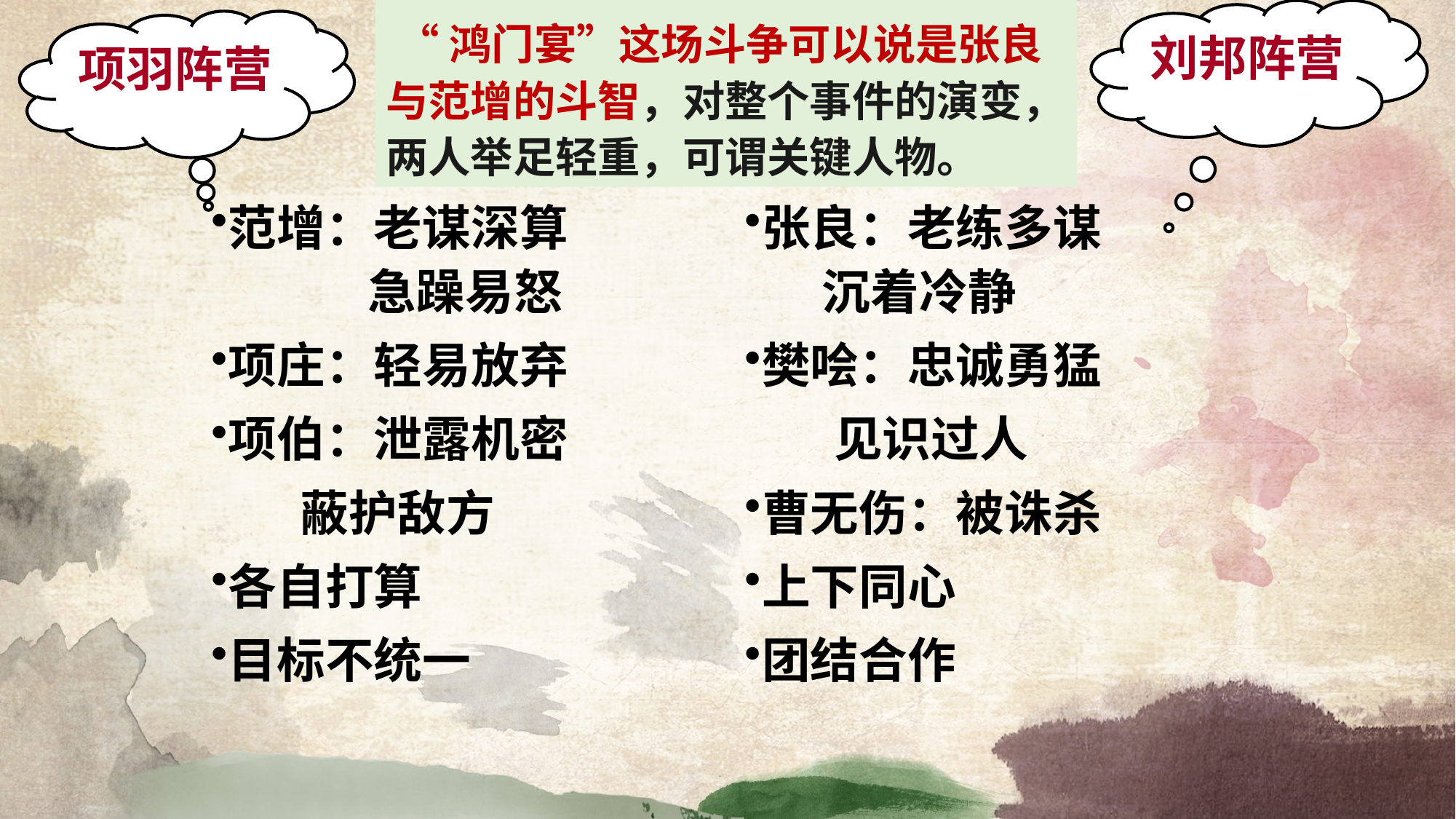

“鸿门宴”这场斗争可以说是张良与范增的斗智，对整个事件的演变，两人举足轻重，可谓关键人物。
刘邦阵营
项羽阵营
张良：老练多谋
       沉着冷静
樊哙：忠诚勇猛
       见识过人
曹无伤：被诛杀
上下同心
团结合作
范增：老谋深算
　　　 急躁易怒
项庄：轻易放弃
项伯：泄露机密
       蔽护敌方
各自打算
目标不统一